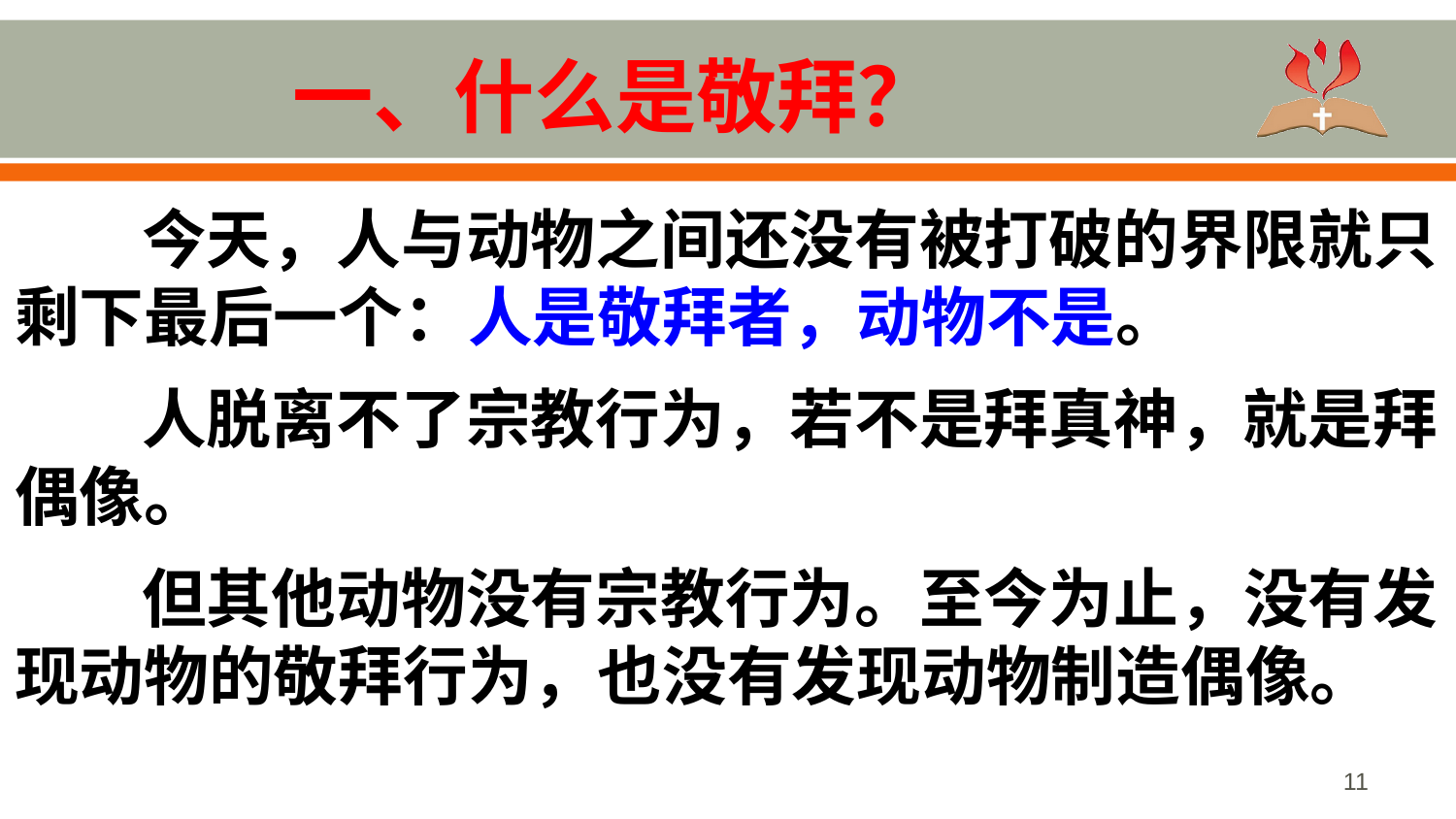

# 一、什么是敬拜？
今天，人与动物之间还没有被打破的界限就只剩下最后一个：人是敬拜者，动物不是。
人脱离不了宗教行为，若不是拜真神，就是拜偶像。
但其他动物没有宗教行为。至今为止，没有发现动物的敬拜行为，也没有发现动物制造偶像。

11